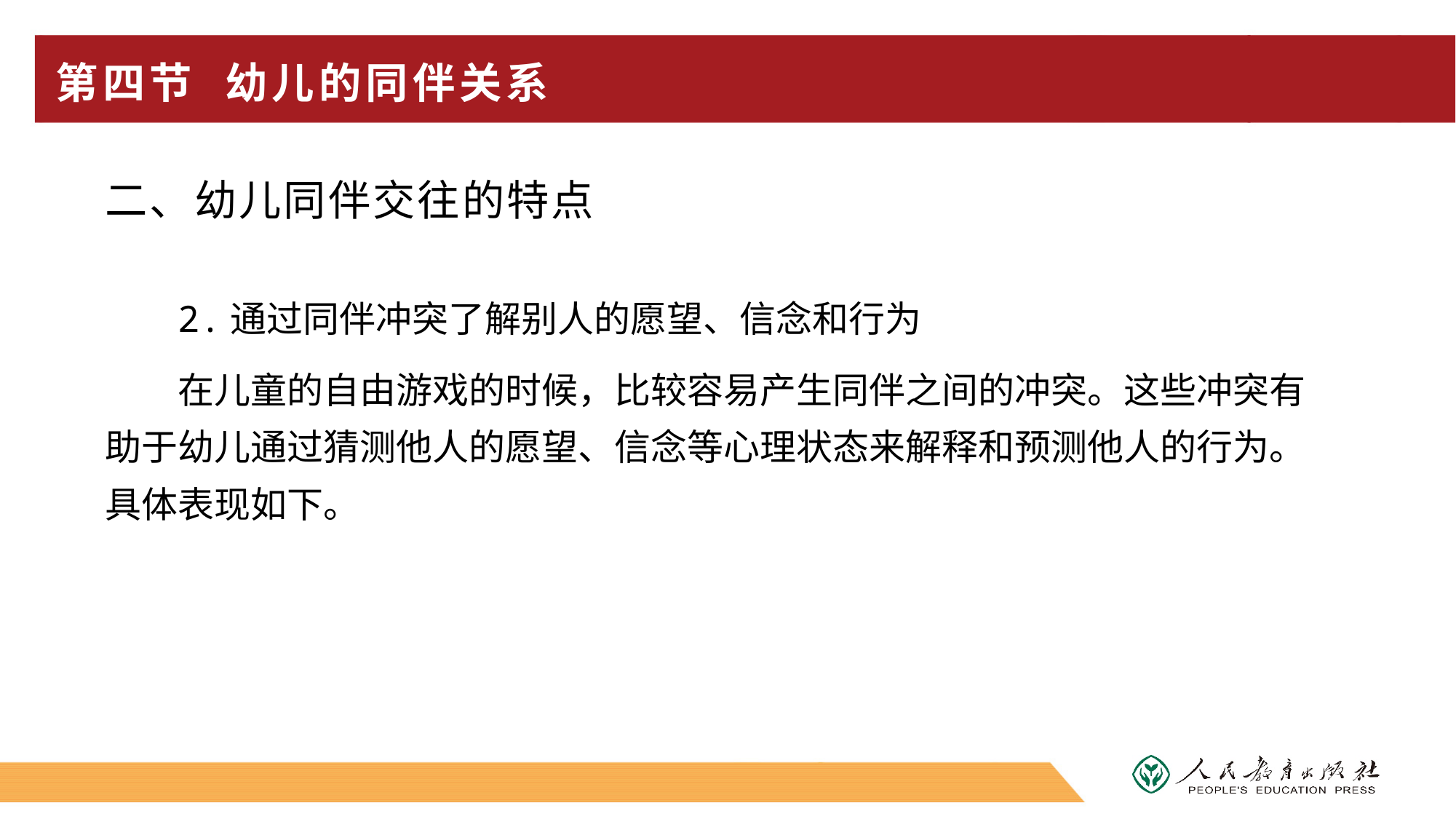

# 第四节  幼儿的同伴关系
二、幼儿同伴交往的特点
2.通过同伴冲突了解别人的愿望、信念和行为
在儿童的自由游戏的时候，比较容易产生同伴之间的冲突。这些冲突有助于幼儿通过猜测他人的愿望、信念等心理状态来解释和预测他人的行为。具体表现如下。